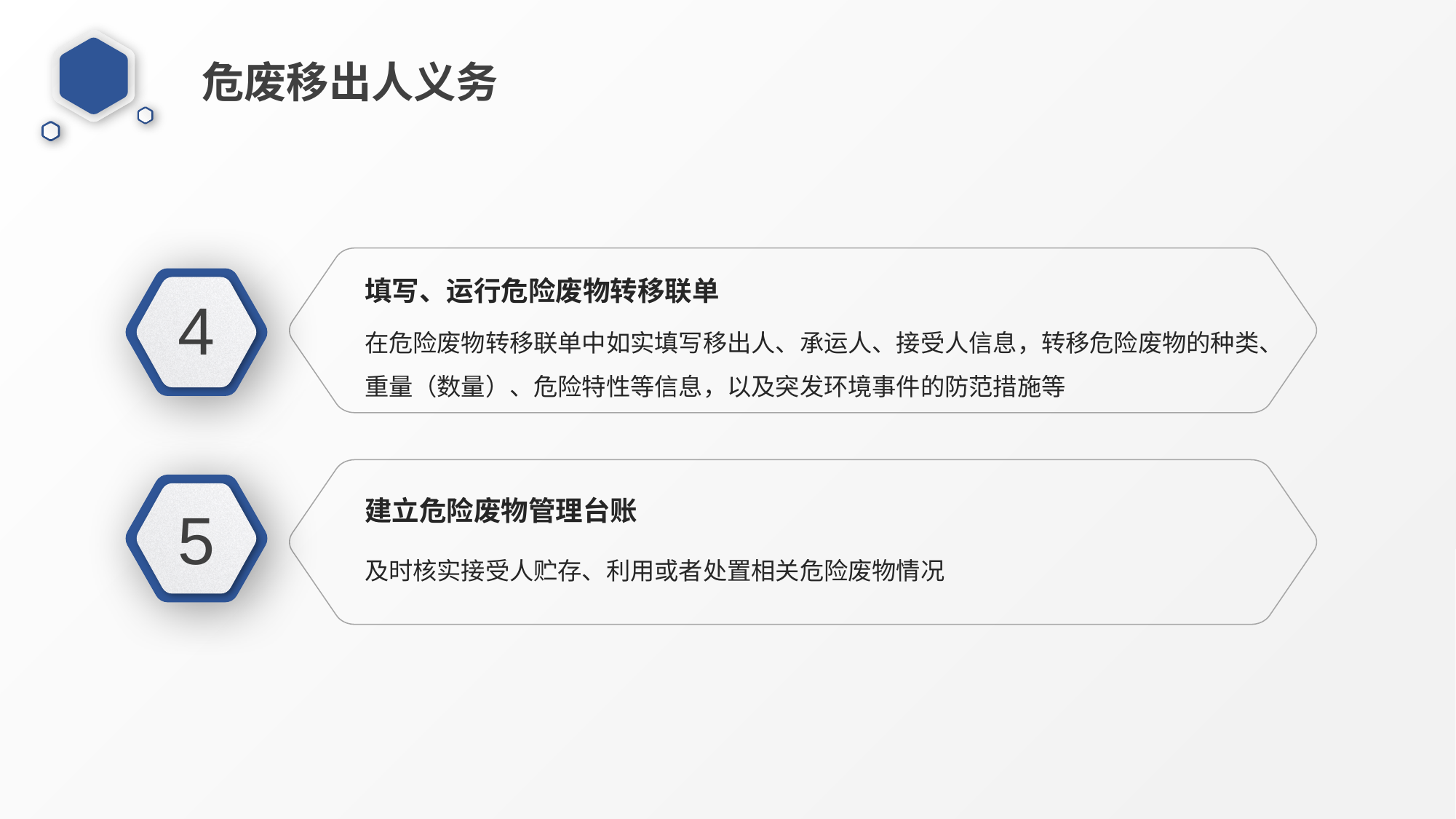

危废移出人义务

填写、运行危险废物转移联单
4
在危险废物转移联单中如实填写移出人、承运人、接受人信息，转移危险废物的种类、重量（数量）、危险特性等信息，以及突发环境事件的防范措施等

建立危险废物管理台账
5
及时核实接受人贮存、利用或者处置相关危险废物情况